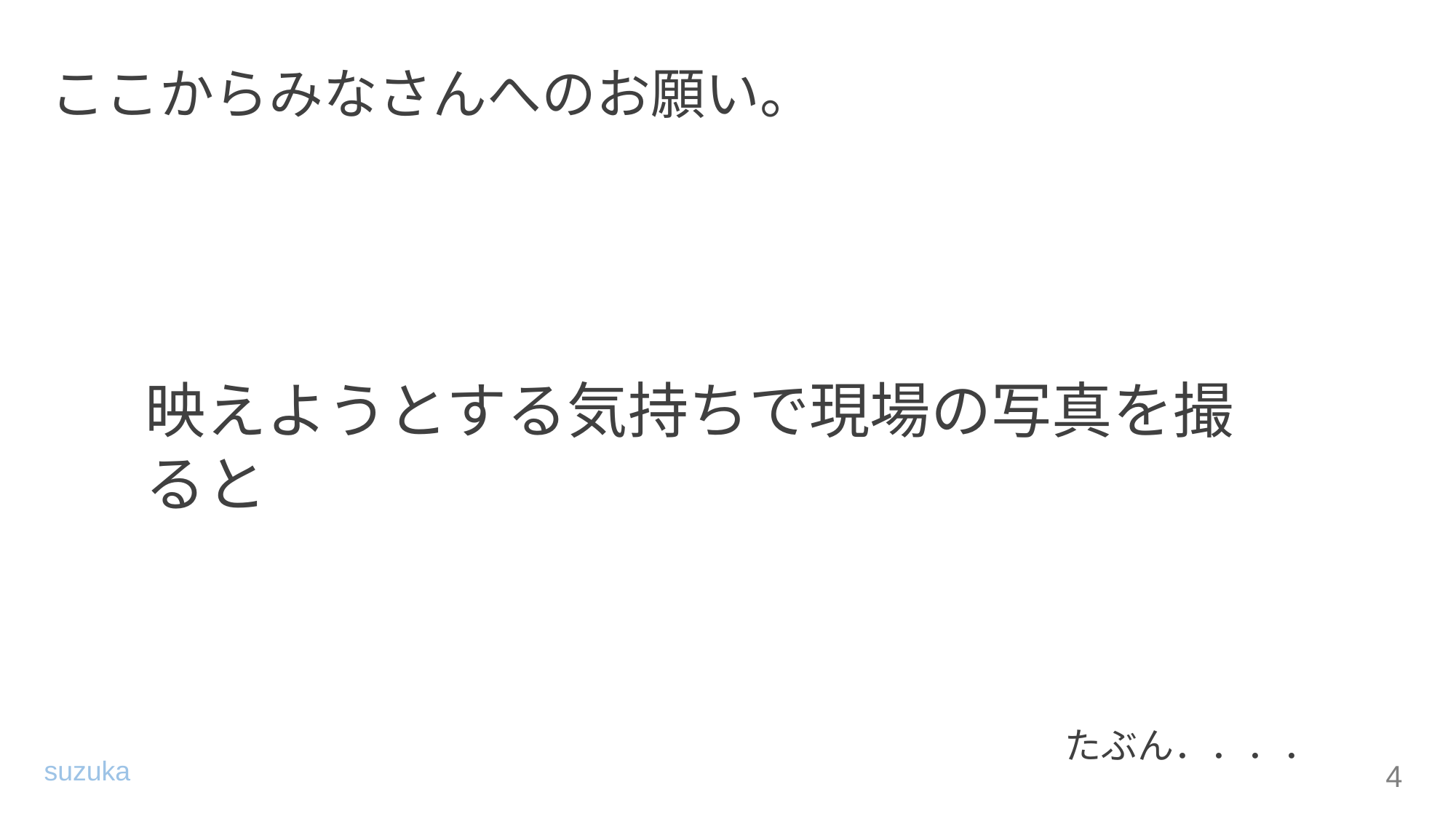

# ここからみなさんへのお願い。
映えようとする気持ちで現場の写真を撮ると
たぶん．．．．
suzuka
4